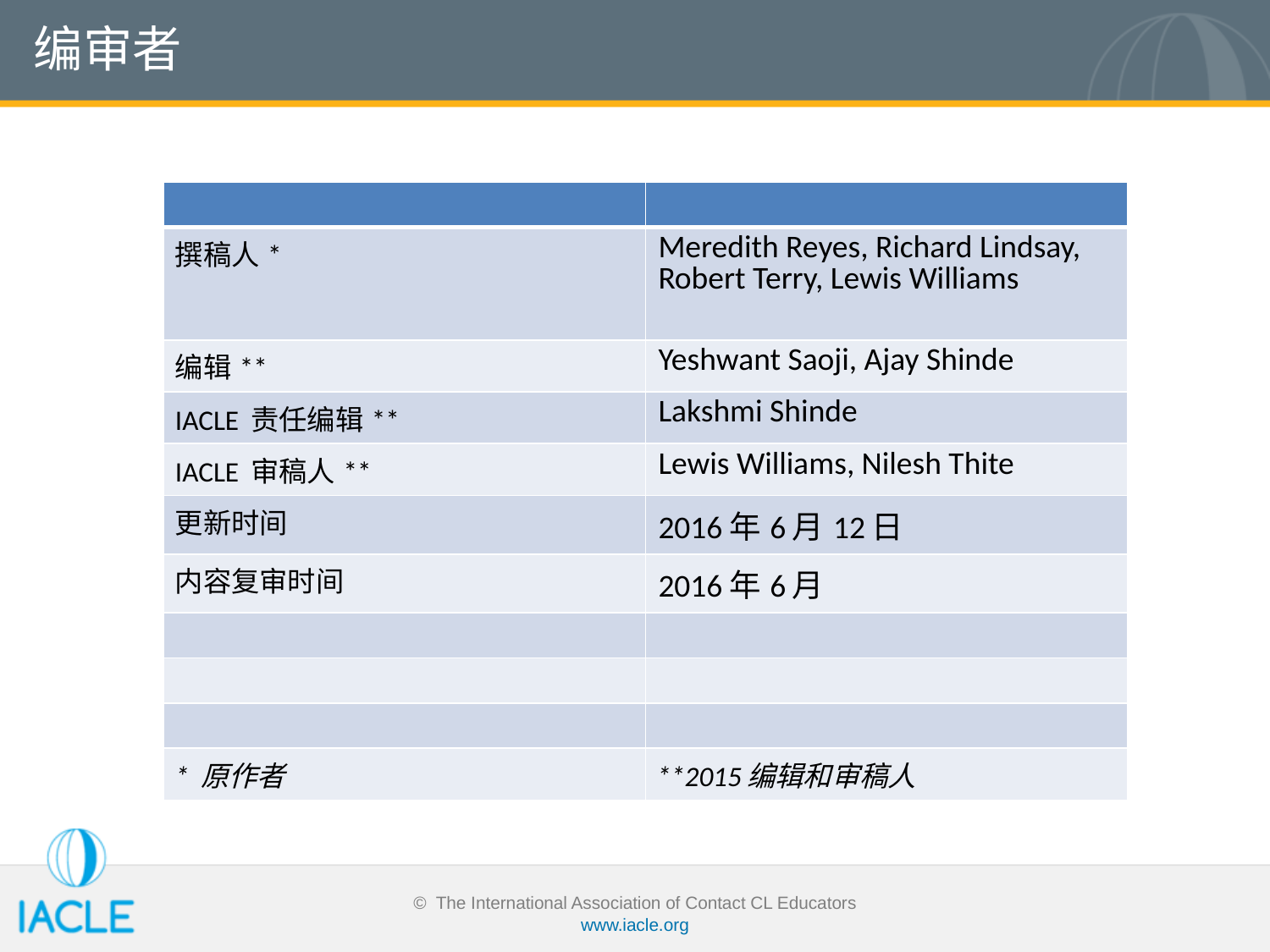

# 编审者
|  |  |
| --- | --- |
| 撰稿人\* | Meredith Reyes, Richard Lindsay, Robert Terry, Lewis Williams |
| 编辑\*\* | Yeshwant Saoji, Ajay Shinde |
| IACLE 责任编辑\*\* | Lakshmi Shinde |
| IACLE 审稿人\*\* | Lewis Williams, Nilesh Thite |
| 更新时间 | 2016年6月12日 |
| 内容复审时间 | 2016年6月 |
|  |  |
|  |  |
|  |  |
| \* 原作者 | \*\*2015编辑和审稿人 |